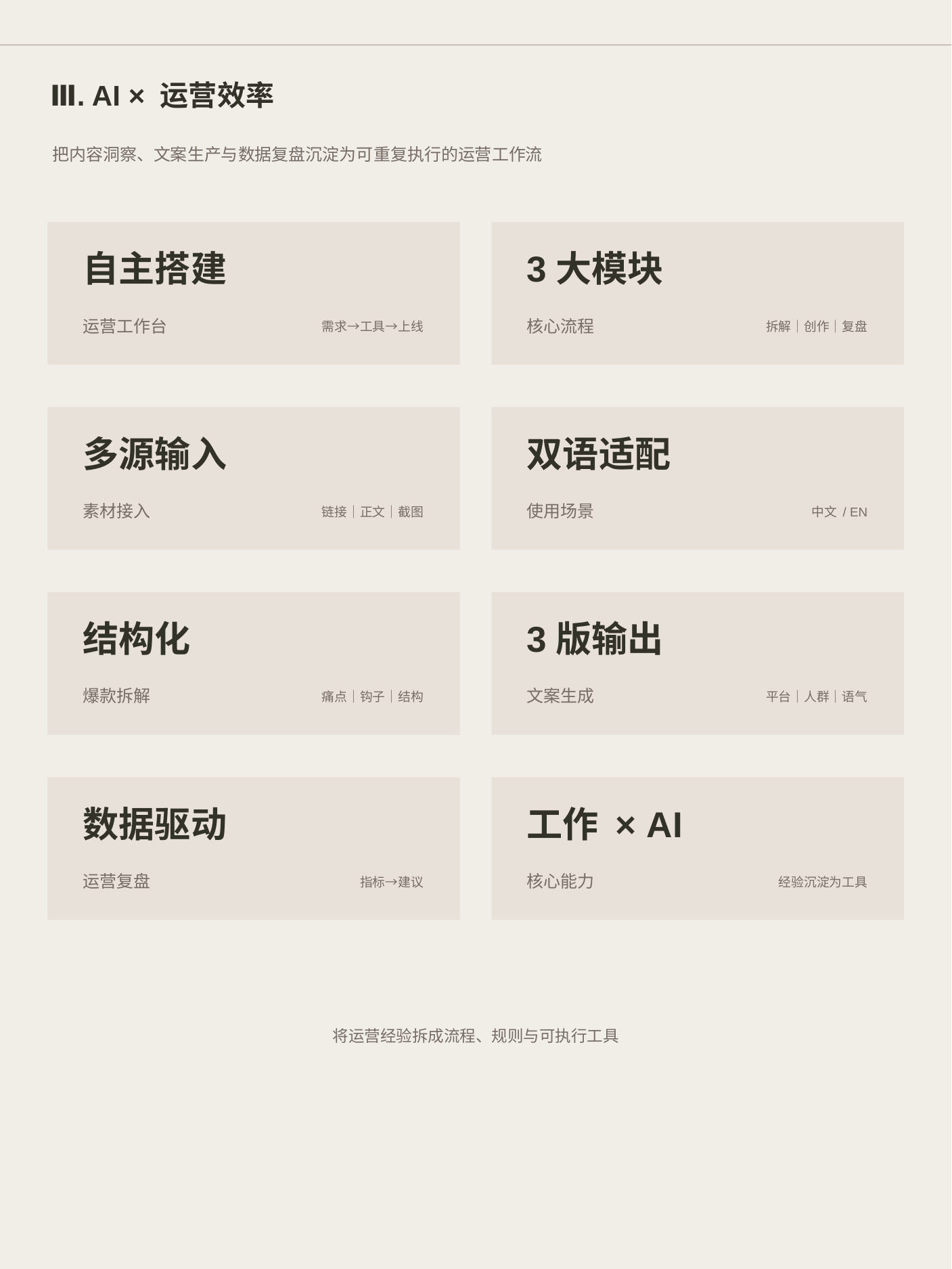

Ⅲ. AI × 运营效率
把内容洞察、文案生产与数据复盘沉淀为可重复执行的运营工作流

自主搭建
3大模块
运营工作台
核心流程
需求→工具→上线
拆解｜创作｜复盘

多源输入
双语适配
素材接入
使用场景
链接｜正文｜截图
中文 / EN

结构化
3版输出
爆款拆解
文案生成
痛点｜钩子｜结构
平台｜人群｜语气

数据驱动
工作 × AI
运营复盘
核心能力
指标→建议
经验沉淀为工具
将运营经验拆成流程、规则与可执行工具